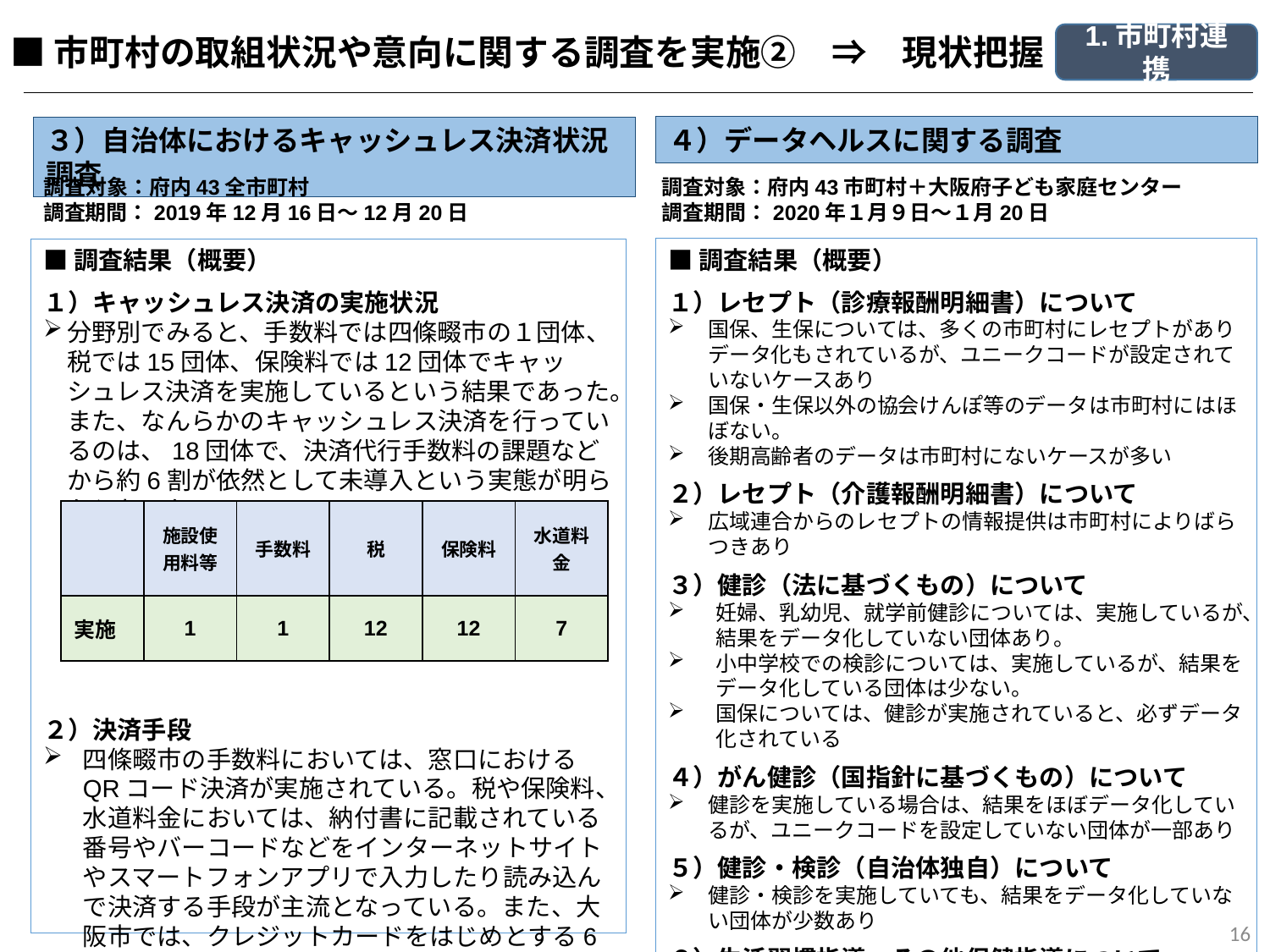

■市町村の取組状況や意向に関する調査を実施②　⇒　現状把握
1.市町村連携
４）データヘルスに関する調査
３）自治体におけるキャッシュレス決済状況調査
調査対象：府内43市町村＋大阪府子ども家庭センター
調査期間：2020年１月９日～１月20日

調査対象：府内43全市町村
調査期間：2019年12月16日～12月20日
■調査結果（概要）

１）レセプト（診療報酬明細書）について
国保、生保については、多くの市町村にレセプトがありデータ化もされているが、ユニークコードが設定されていないケースあり
国保・生保以外の協会けんぽ等のデータは市町村にはほぼない。
後期高齢者のデータは市町村にないケースが多い

２）レセプト（介護報酬明細書）について
広域連合からのレセプトの情報提供は市町村によりばらつきあり

３）健診（法に基づくもの）について
妊婦、乳幼児、就学前健診については、実施しているが、結果をデータ化していない団体あり。
小中学校での検診については、実施しているが、結果をデータ化している団体は少ない。
国保については、健診が実施されていると、必ずデータ化されている

４）がん健診（国指針に基づくもの）について
健診を実施している場合は、結果をほぼデータ化しているが、ユニークコードを設定していない団体が一部あり

５）健診・検診（自治体独自）について
健診・検診を実施していても、結果をデータ化していない団体が少数あり

６）生活習慣指導・その他保健指導について
 指導を行っていても、結果をデータ化していない団体が少数あり
■調査結果（概要）

１）キャッシュレス決済の実施状況
分野別でみると、手数料では四條畷市の１団体、税では15団体、保険料では12団体でキャッシュレス決済を実施しているという結果であった。また、なんらかのキャッシュレス決済を行っているのは、18団体で、決済代行手数料の課題などから約6割が依然として未導入という実態が明らかとなった。

２）決済手段
四條畷市の手数料においては、窓口におけるQRコード決済が実施されている。税や保険料、水道料金においては、納付書に記載されている番号やバーコードなどをインターネットサイトやスマートフォンアプリで入力したり読み込んで決済する手段が主流となっている。また、大阪市では、クレジットカードをはじめとする6種の豊富な決済手段で税の納付が可能となっている。
|  | 施設使用料等 | 手数料 | 税 | 保険料 | 水道料金 |
| --- | --- | --- | --- | --- | --- |
| 実施 | 1 | 1 | 12 | 12 | 7 |
16